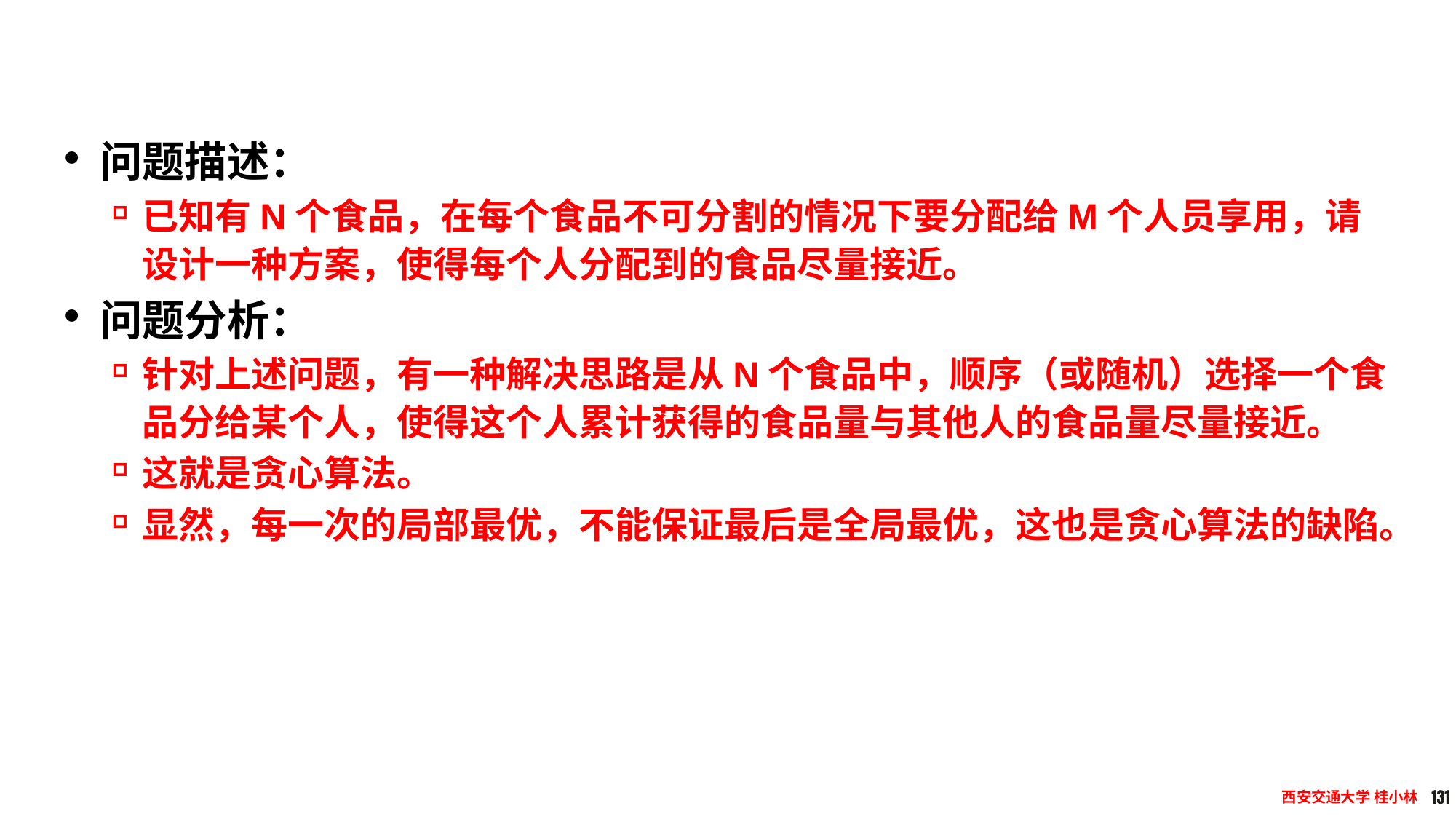

#
问题描述：
已知有N个食品，在每个食品不可分割的情况下要分配给M个人员享用，请设计一种方案，使得每个人分配到的食品尽量接近。
问题分析：
针对上述问题，有一种解决思路是从N个食品中，顺序（或随机）选择一个食品分给某个人，使得这个人累计获得的食品量与其他人的食品量尽量接近。
这就是贪心算法。
显然，每一次的局部最优，不能保证最后是全局最优，这也是贪心算法的缺陷。